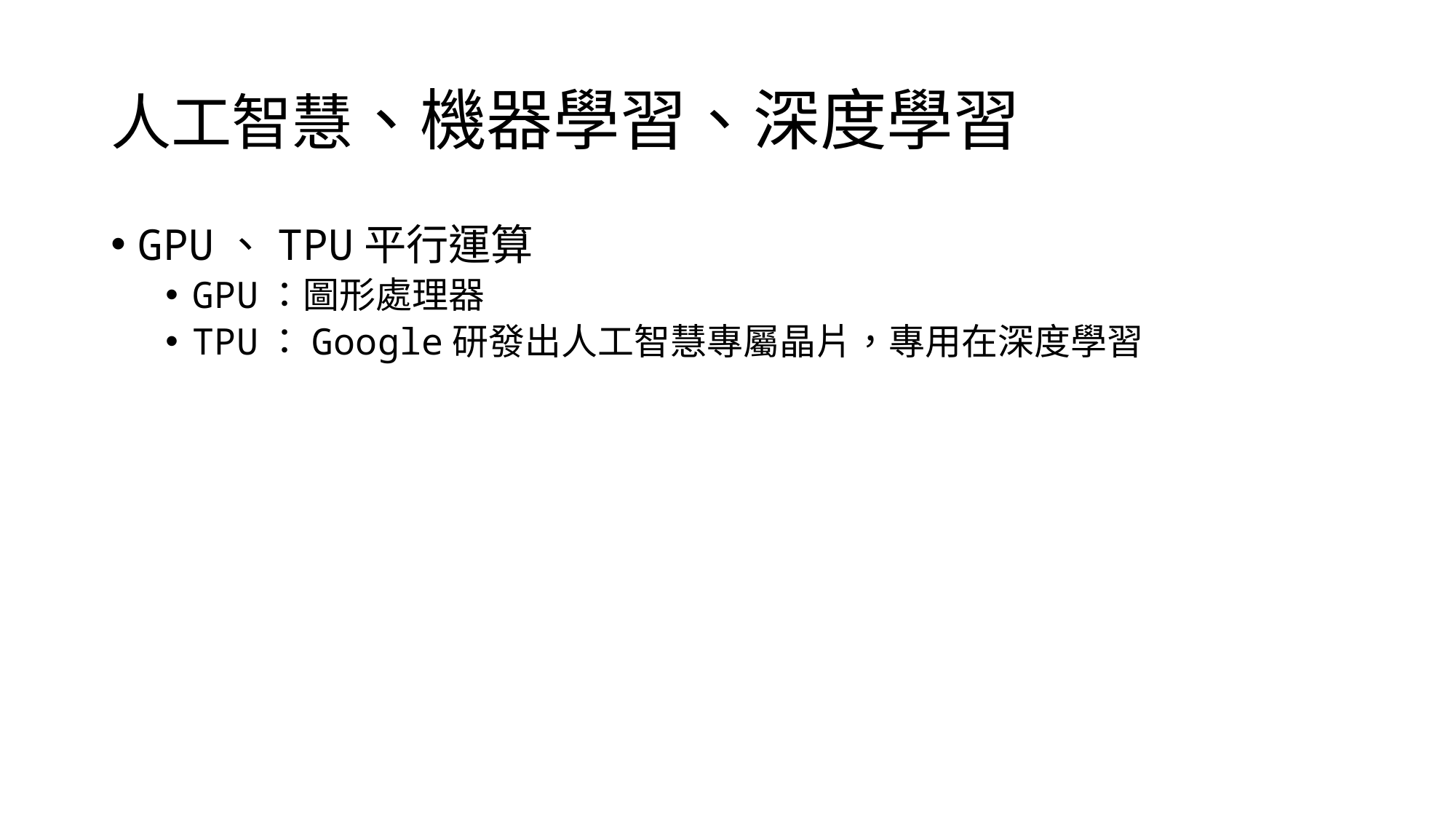

# 人工智慧、機器學習、深度學習
GPU、TPU平行運算
GPU：圖形處理器
TPU：Google研發出人工智慧專屬晶片，專用在深度學習